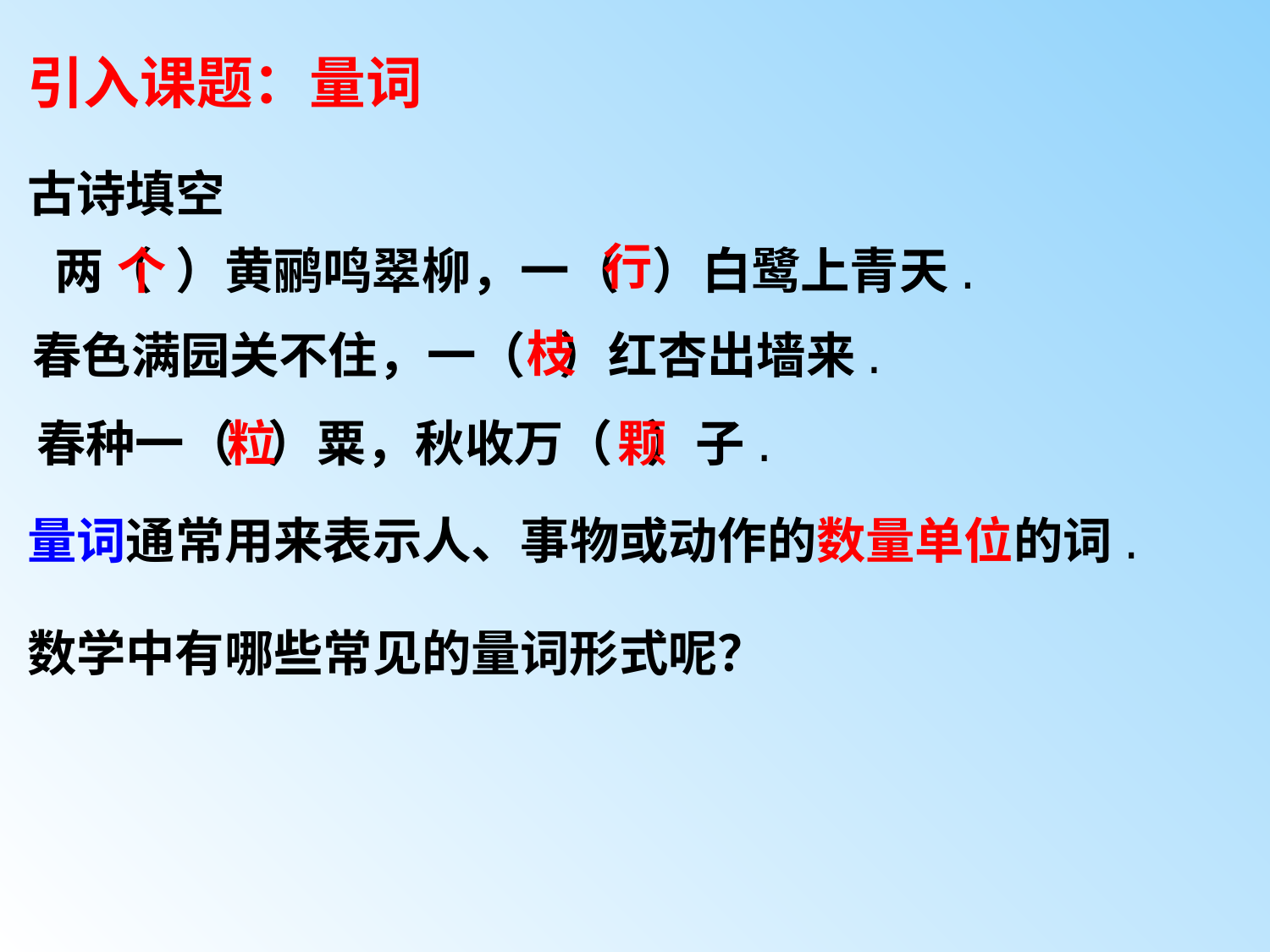

# 引入课题：量词
古诗填空
行
两（  ）黄鹂鸣翠柳，一（   ）白鹭上青天.
个
枝
春色满园关不住，一（   ）红杏出墙来.
春种一（   ）粟，秋收万（   ）子.
粒
颗
量词通常用来表示人、事物或动作的数量单位的词.
数学中有哪些常见的量词形式呢？